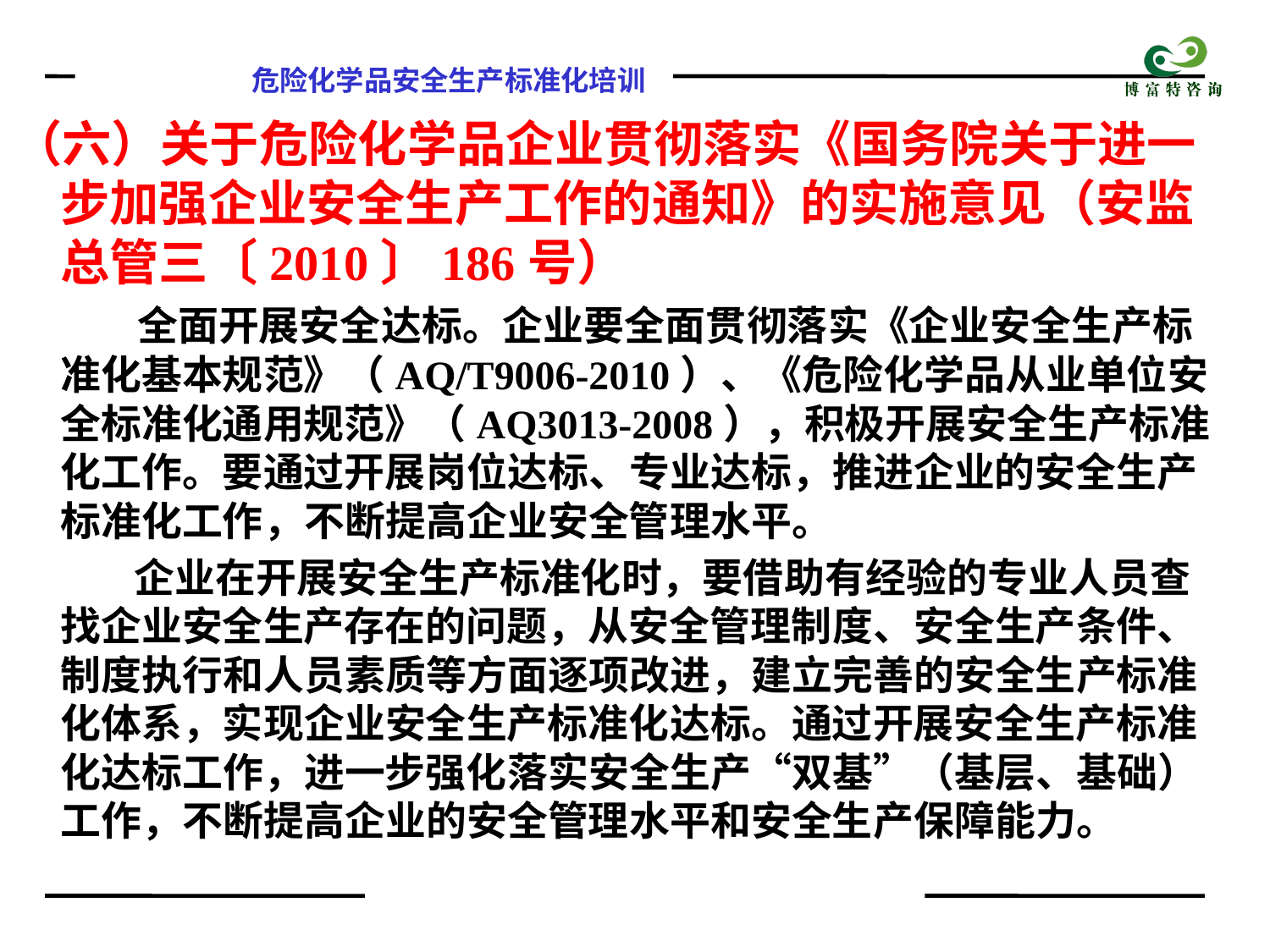

（六）关于危险化学品企业贯彻落实《国务院关于进一步加强企业安全生产工作的通知》的实施意见（安监总管三〔2010〕186号）
            全面开展安全达标。企业要全面贯彻落实《企业安全生产标准化基本规范》（AQ/T9006-2010）、《危险化学品从业单位安全标准化通用规范》（AQ3013-2008），积极开展安全生产标准化工作。要通过开展岗位达标、专业达标，推进企业的安全生产标准化工作，不断提高企业安全管理水平。
            企业在开展安全生产标准化时，要借助有经验的专业人员查找企业安全生产存在的问题，从安全管理制度、安全生产条件、制度执行和人员素质等方面逐项改进，建立完善的安全生产标准化体系，实现企业安全生产标准化达标。通过开展安全生产标准化达标工作，进一步强化落实安全生产“双基”（基层、基础）工作，不断提高企业的安全管理水平和安全生产保障能力。